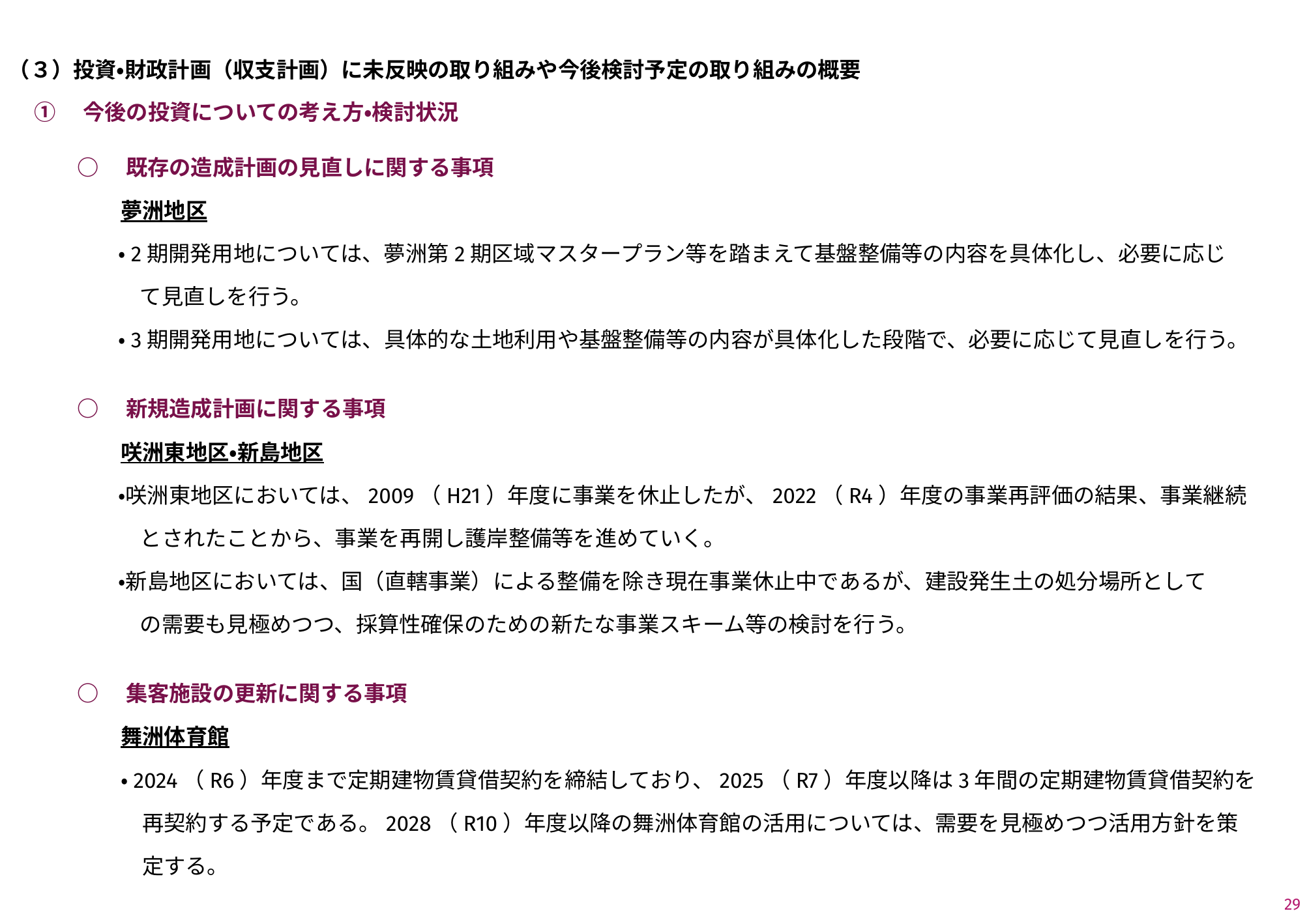

（３）投資・財政計画（収支計画）に未反映の取り組みや今後検討予定の取り組みの概要
①　今後の投資についての考え方・検討状況
○　既存の造成計画の見直しに関する事項
　　夢洲地区
　・2期開発用地については、夢洲第2期区域マスタープラン等を踏まえて基盤整備等の内容を具体化し、必要に応じ
　　て見直しを行う。
　・3期開発用地については、具体的な土地利用や基盤整備等の内容が具体化した段階で、必要に応じて見直しを行う。
○　新規造成計画に関する事項
　　咲洲東地区・新島地区
　・咲洲東地区においては、2009（H21）年度に事業を休止したが、2022（R4）年度の事業再評価の結果、事業継続
　　とされたことから、事業を再開し護岸整備等を進めていく。
　・新島地区においては、国（直轄事業）による整備を除き現在事業休止中であるが、建設発生土の処分場所として
　　の需要も見極めつつ、採算性確保のための新たな事業スキーム等の検討を行う。
○　集客施設の更新に関する事項
　　舞洲体育館
　　・2024（R6）年度まで定期建物賃貸借契約を締結しており、2025（R7）年度以降は3年間の定期建物賃貸借契約を
　　　再契約する予定である。2028（R10）年度以降の舞洲体育館の活用については、需要を見極めつつ活用方針を策
　　　定する。
29